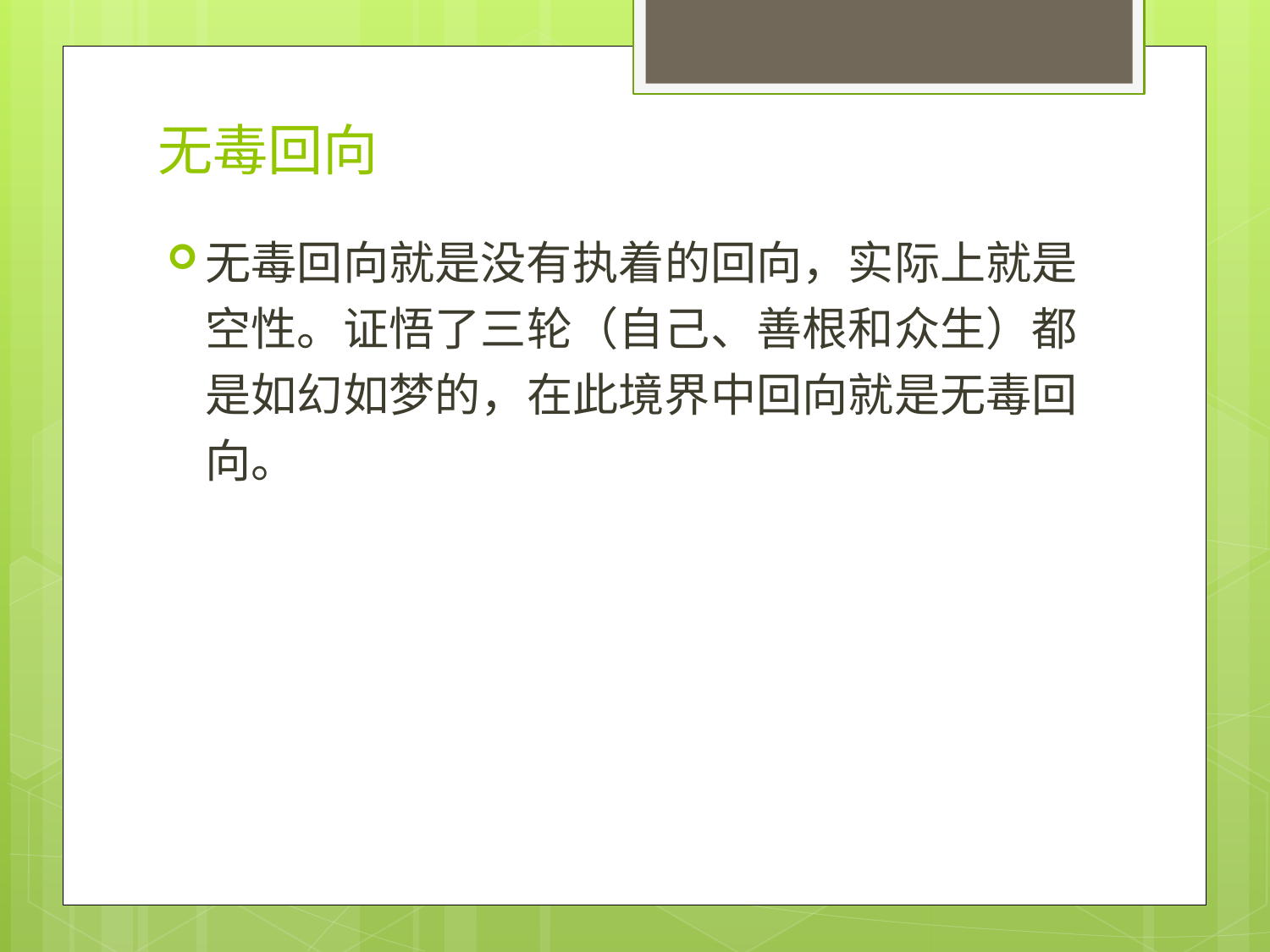

# 无毒回向
无毒回向就是没有执着的回向，实际上就是空性。证悟了三轮（自己、善根和众生）都是如幻如梦的，在此境界中回向就是无毒回向。